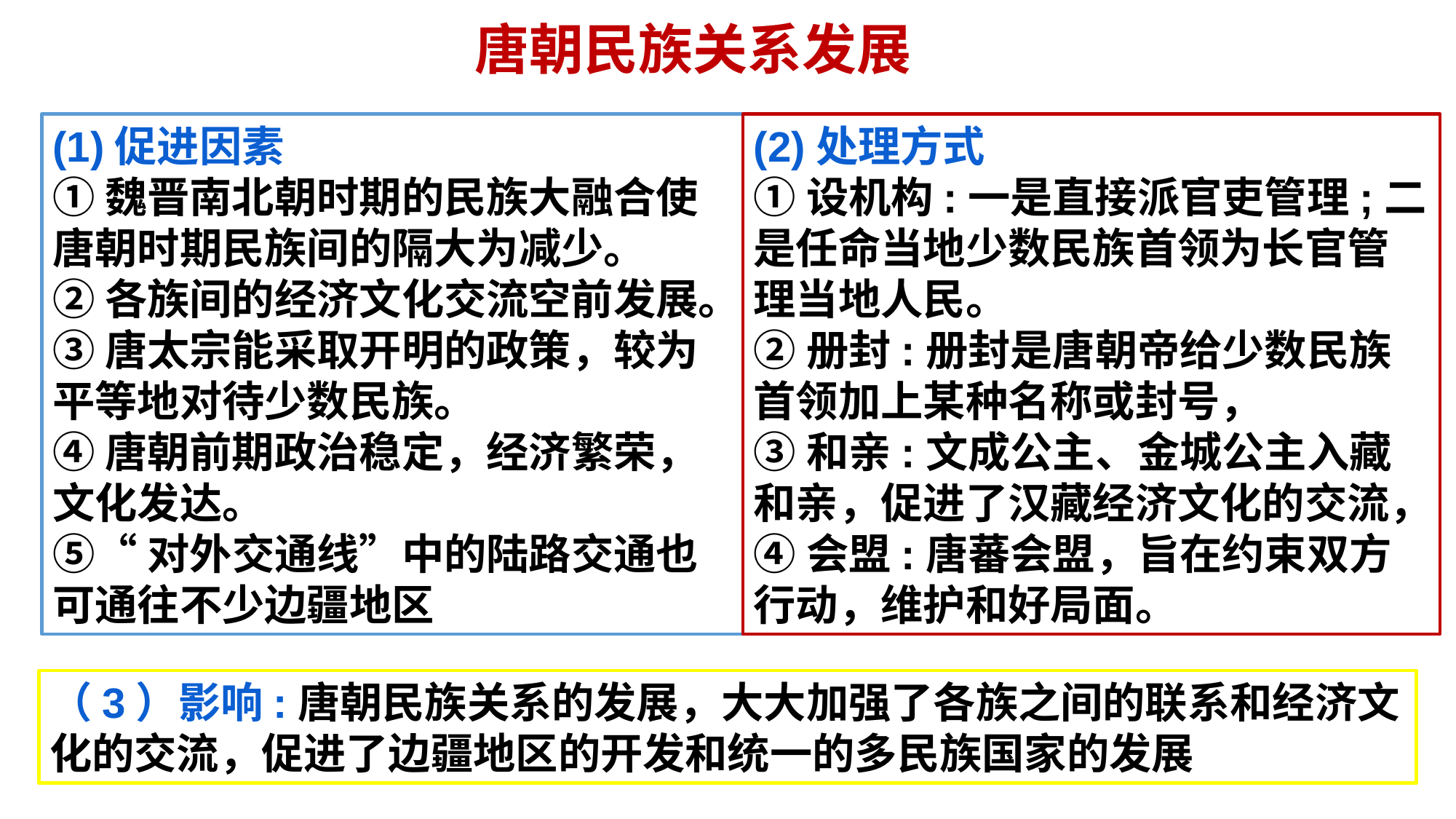

唐朝民族关系发展
(1)促进因素
①魏晋南北朝时期的民族大融合使唐朝时期民族间的隔大为减少。
②各族间的经济文化交流空前发展。
③唐太宗能采取开明的政策，较为平等地对待少数民族。
④唐朝前期政治稳定，经济繁荣，文化发达。
⑤“对外交通线”中的陆路交通也可通往不少边疆地区
(2)处理方式
①设机构:一是直接派官吏管理;二是任命当地少数民族首领为长官管理当地人民。
②册封:册封是唐朝帝给少数民族首领加上某种名称或封号，
③和亲:文成公主、金城公主入藏和亲，促进了汉藏经济文化的交流，
④会盟:唐蕃会盟，旨在约束双方行动，维护和好局面。
（3）影响:唐朝民族关系的发展，大大加强了各族之间的联系和经济文化的交流，促进了边疆地区的开发和统一的多民族国家的发展